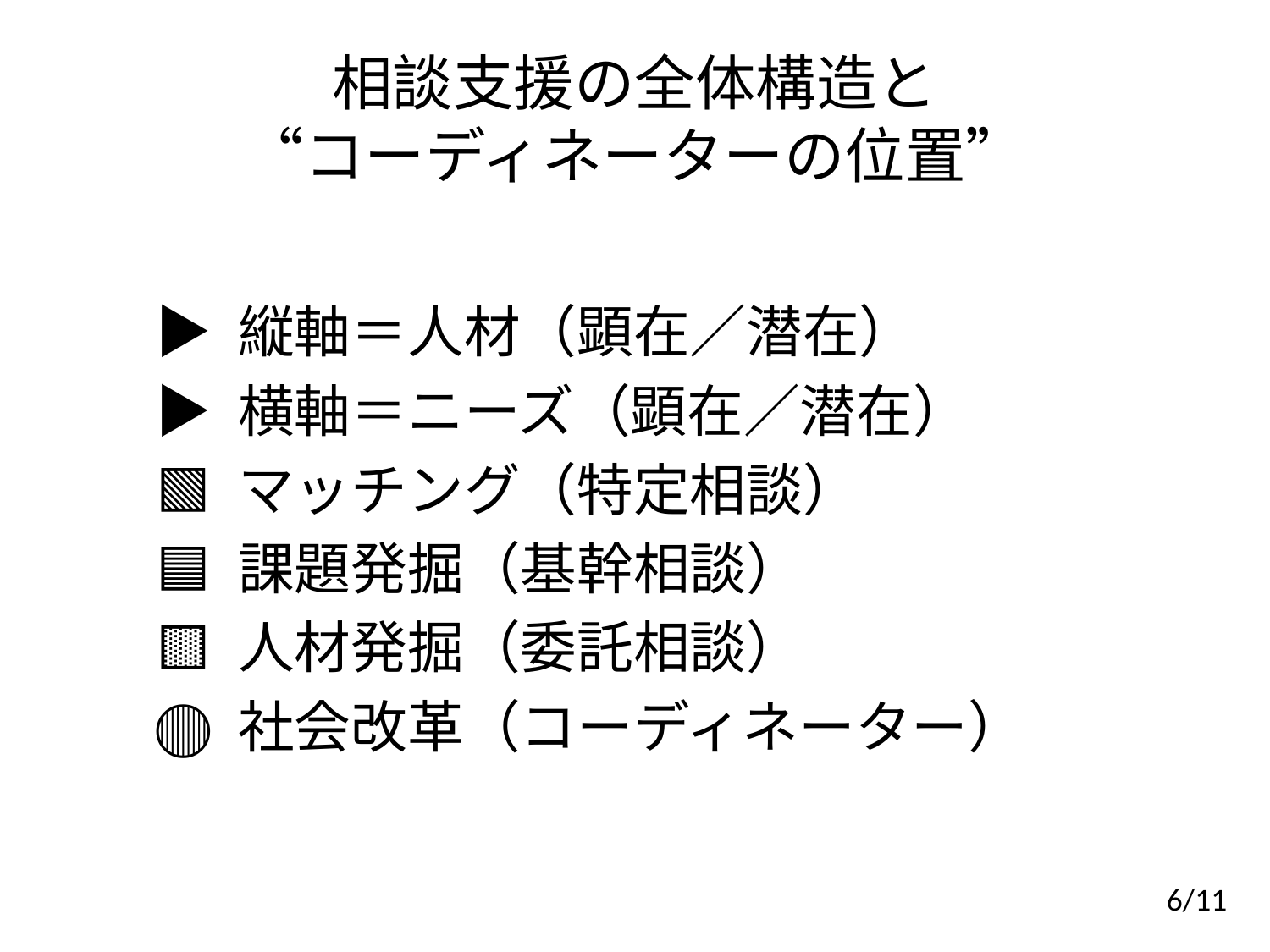

# 相談支援の全体構造と “コーディネーターの位置”
▶ 縦軸＝人材（顕在／潜在）
▶ 横軸＝ニーズ（顕在／潜在）
🟩 マッチング（特定相談）
🟦 課題発掘（基幹相談）
🟨 人材発掘（委託相談）
🔴 社会改革（コーディネーター）
6/11